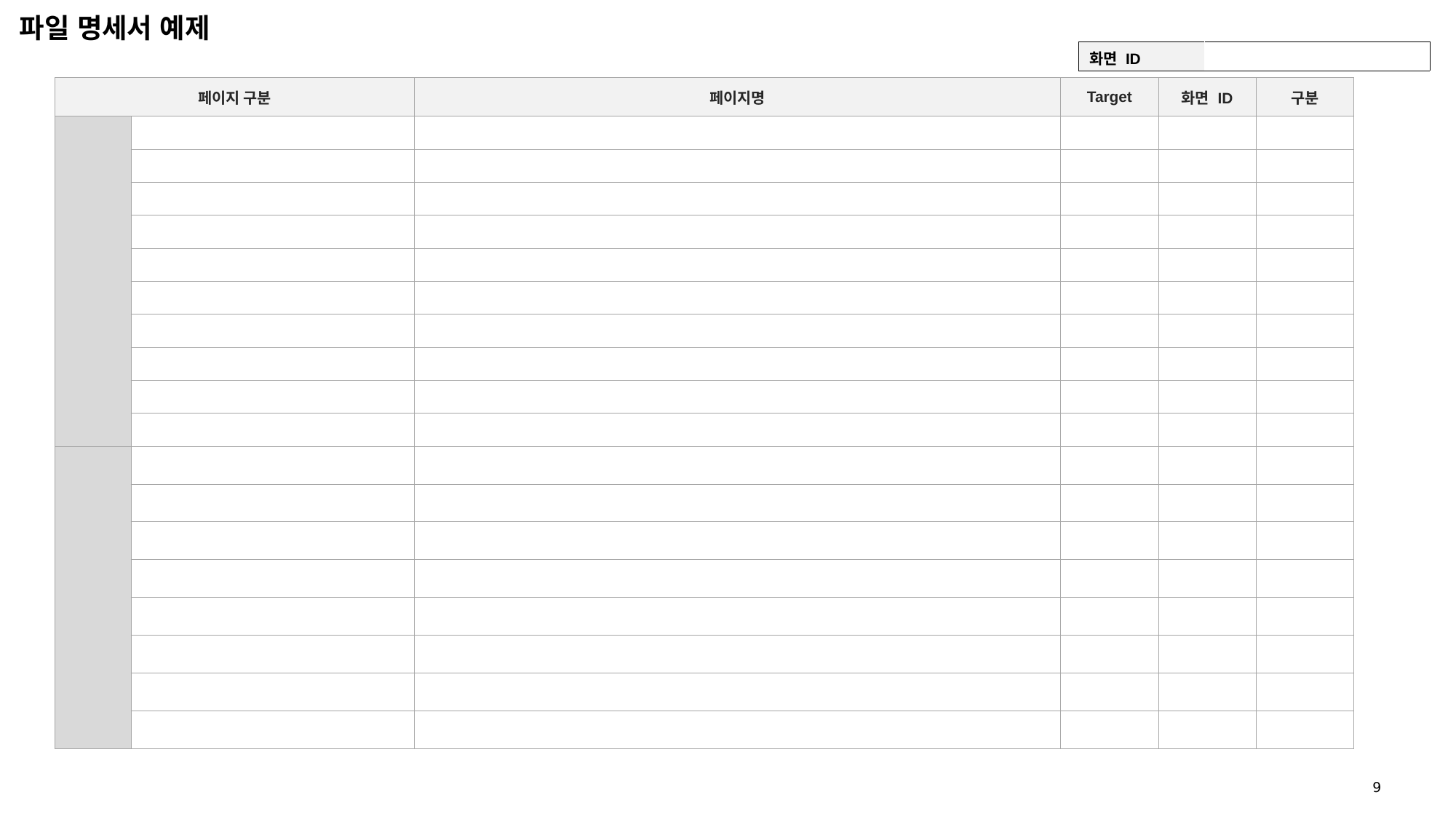

파일 명세서 예제
| 화면 ID |  |
| --- | --- |
| 페이지 구분 |  | 페이지명 | Target | 화면 ID | 구분 |
| --- | --- | --- | --- | --- | --- |
|  |  |  |  |  |  |
|  |  |  |  |  |  |
|  |  |  |  |  |  |
|  |  |  |  |  |  |
|  |  |  |  |  |  |
|  |  |  |  |  |  |
|  |  |  |  |  |  |
|  |  |  |  |  |  |
|  |  |  |  |  |  |
|  |  |  |  |  |  |
|  |  |  |  |  |  |
|  |  |  |  |  |  |
|  |  |  |  |  |  |
|  |  |  |  |  |  |
|  |  |  |  |  |  |
|  |  |  |  |  |  |
|  |  |  |  |  |  |
|  |  |  |  |  |  |